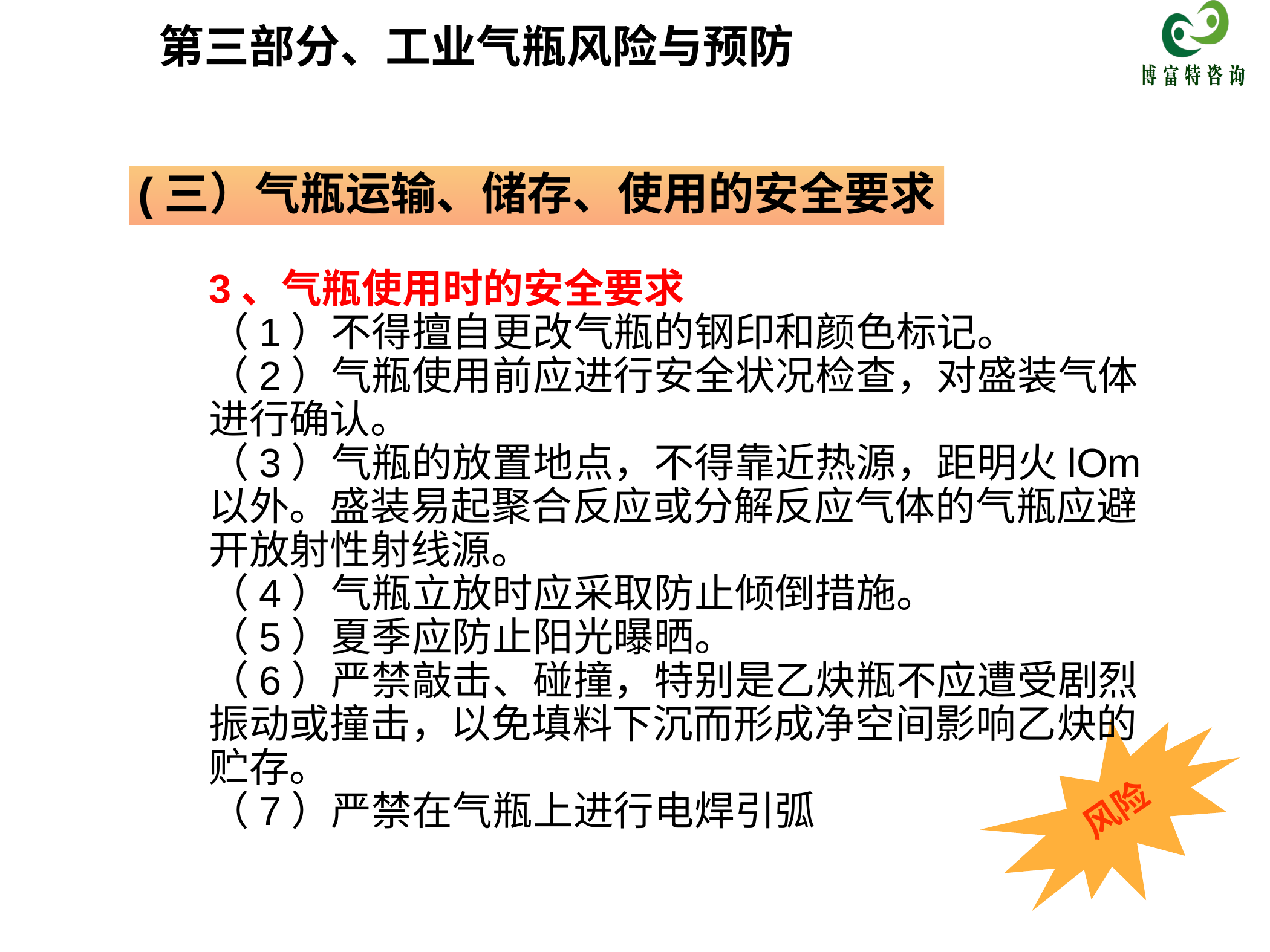

第三部分、工业气瓶风险与预防
(三）气瓶运输、储存、使用的安全要求
3、气瓶使用时的安全要求
（1）不得擅自更改气瓶的钢印和颜色标记。
（2）气瓶使用前应进行安全状况检查，对盛装气体进行确认。
（3）气瓶的放置地点，不得靠近热源，距明火lOm以外。盛装易起聚合反应或分解反应气体的气瓶应避开放射性射线源。
（4）气瓶立放时应采取防止倾倒措施。
（5）夏季应防止阳光曝晒。
（6）严禁敲击、碰撞，特别是乙炔瓶不应遭受剧烈振动或撞击，以免填料下沉而形成净空间影响乙炔的贮存。
（7）严禁在气瓶上进行电焊引弧
风险